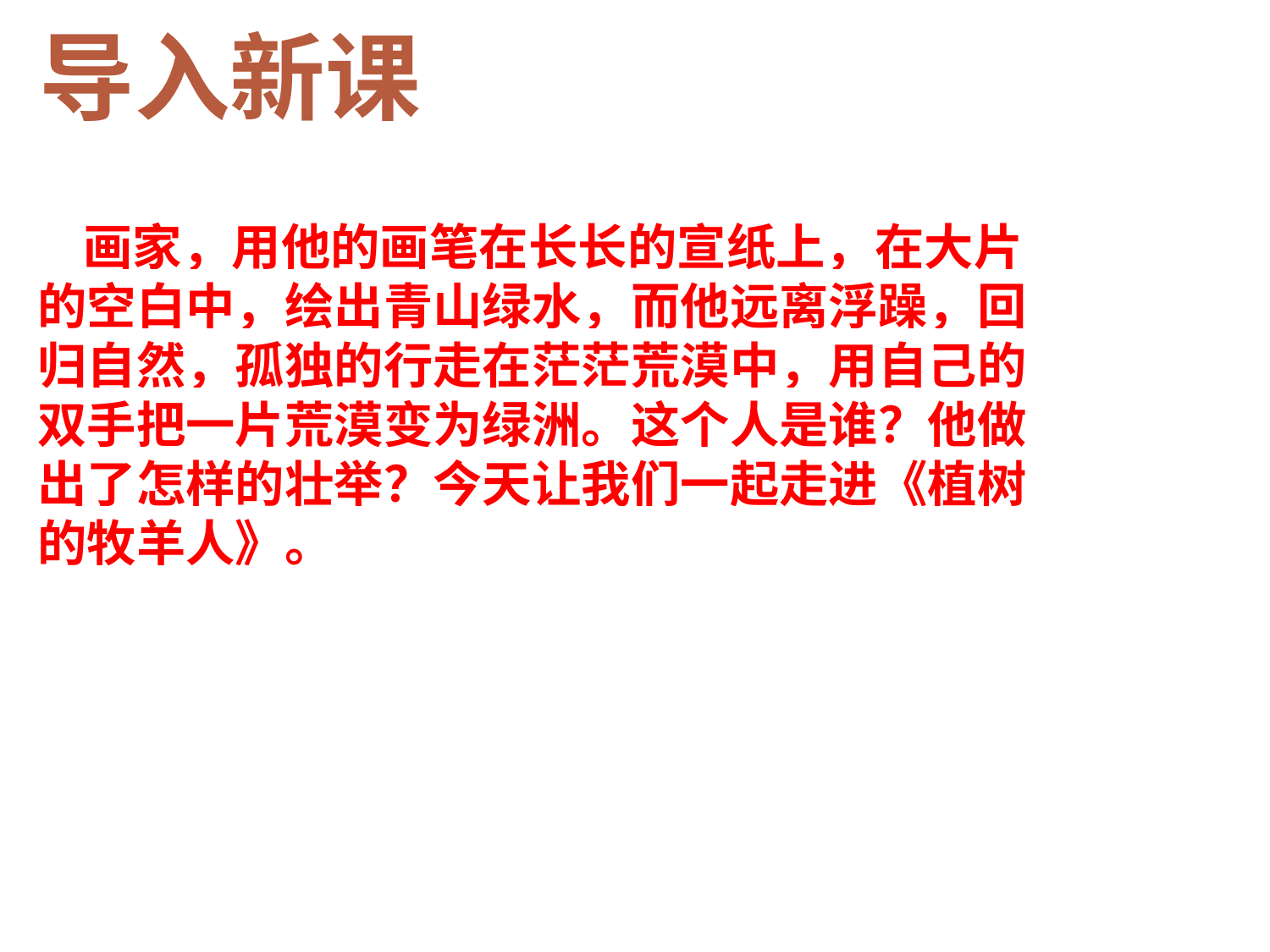

导入新课

   画家，用他的画笔在长长的宣纸上，在大片的空白中，绘出青山绿水，而他远离浮躁，回归自然，孤独的行走在茫茫荒漠中，用自己的双手把一片荒漠变为绿洲。这个人是谁？他做出了怎样的壮举？今天让我们一起走进《植树的牧羊人》。